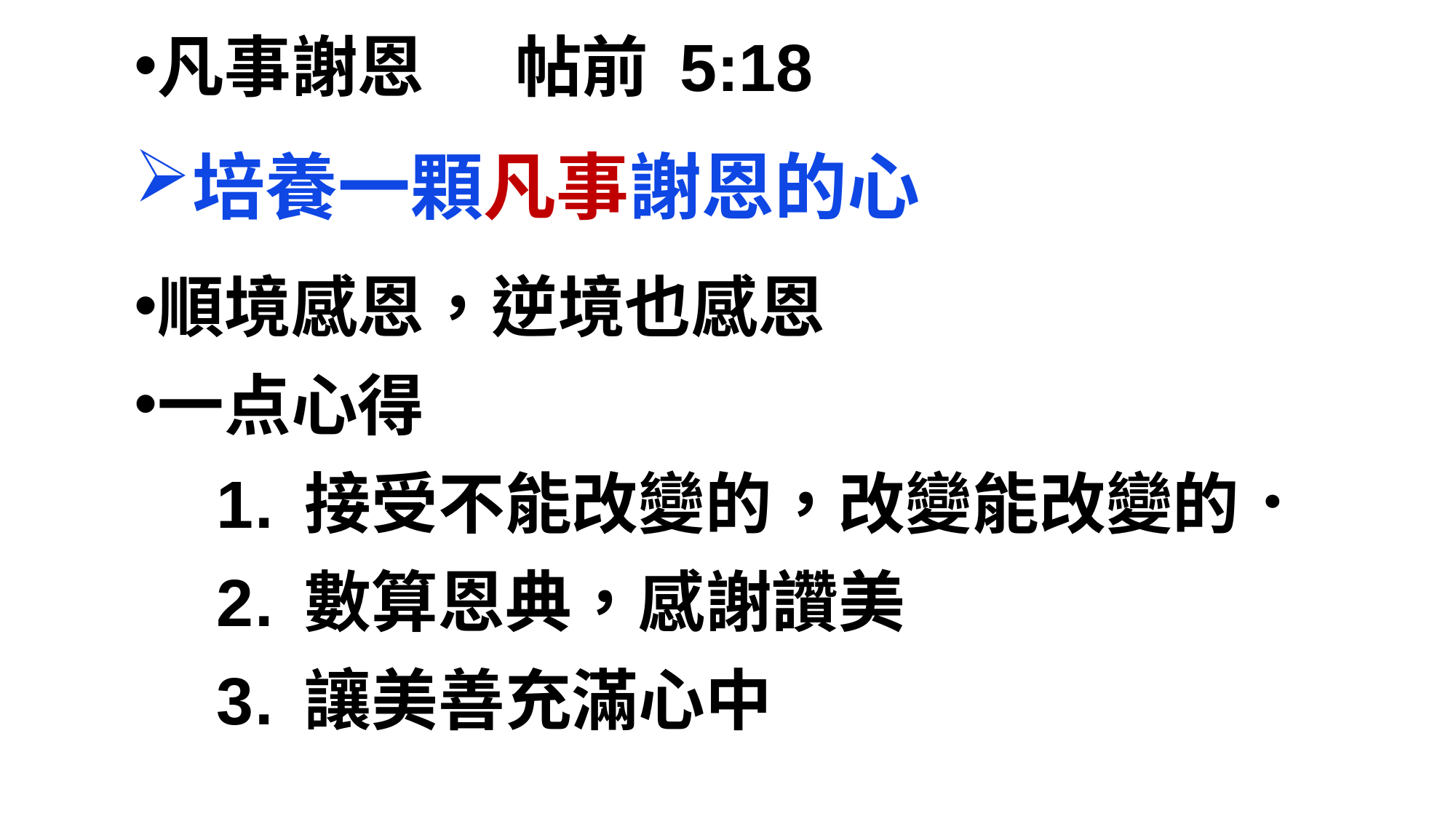

凡事謝恩      帖前 5:18
培養一顆凡事謝恩的心
順境感恩，逆境也感恩
一点心得
接受不能改變的，改變能改變的．
數算恩典，感謝讚美
讓美善充滿心中